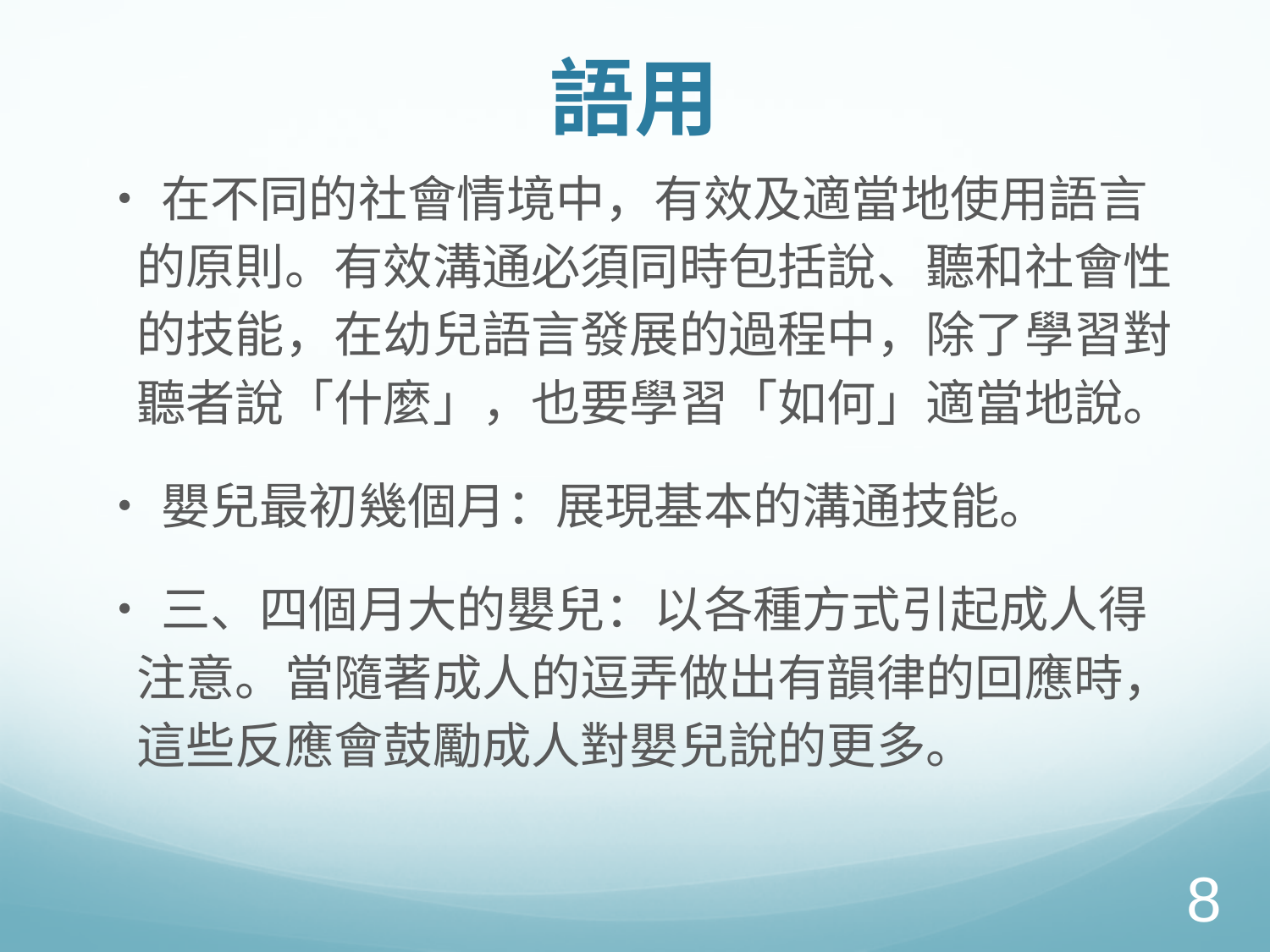

# 語用
 ‧在不同的社會情境中，有效及適當地使用語言 的原則。有效溝通必須同時包括說、聽和社會性的技能，在幼兒語言發展的過程中，除了學習對聽者說「什麼」，也要學習「如何」適當地說。
 ‧嬰兒最初幾個月：展現基本的溝通技能。
 ‧三、四個月大的嬰兒：以各種方式引起成人得注意。當隨著成人的逗弄做出有韻律的回應時，這些反應會鼓勵成人對嬰兒說的更多。
8